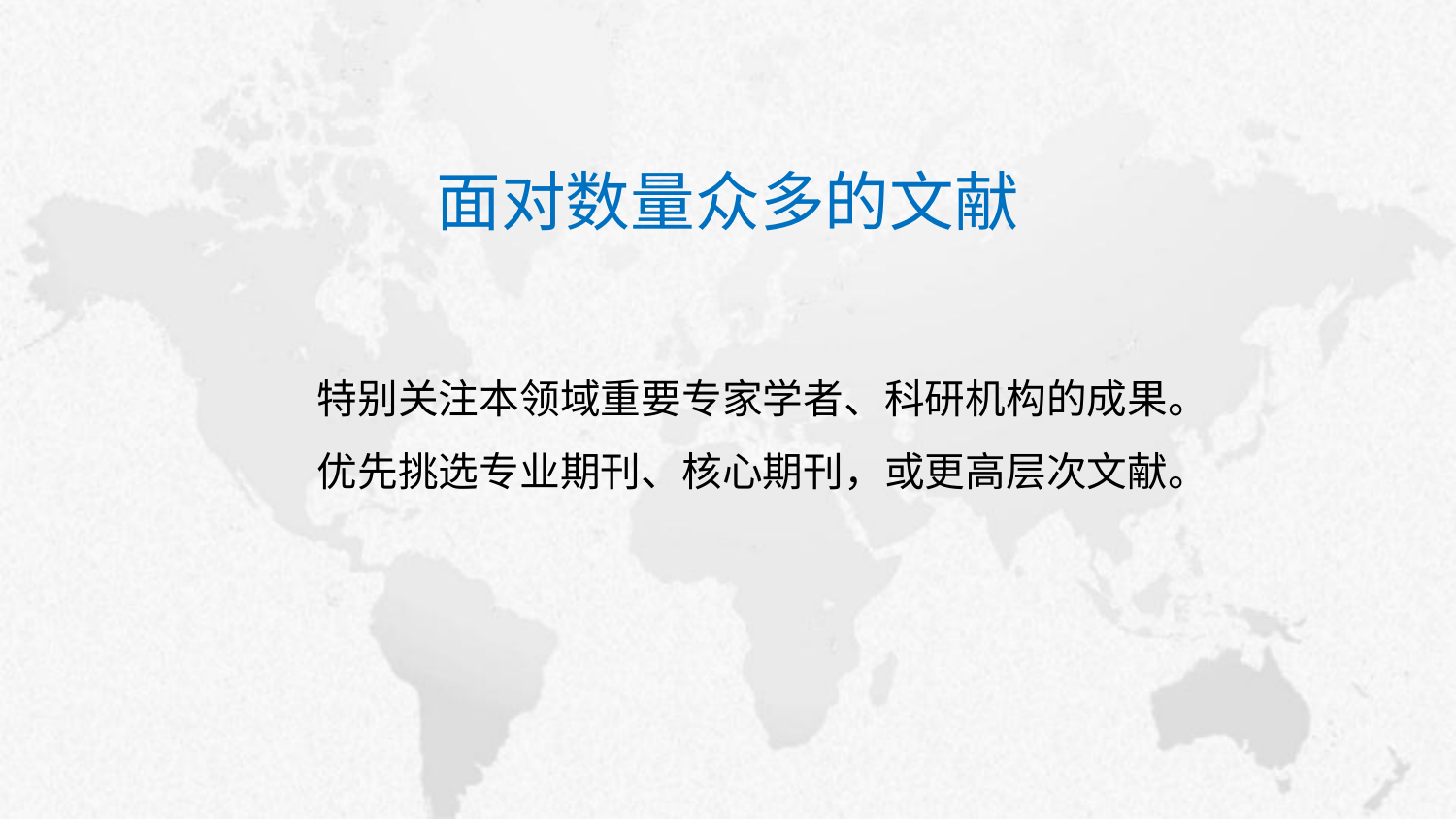

面对数量众多的文献

特别关注本领域重要专家学者、科研机构的成果。
优先挑选专业期刊、核心期刊，或更高层次文献。